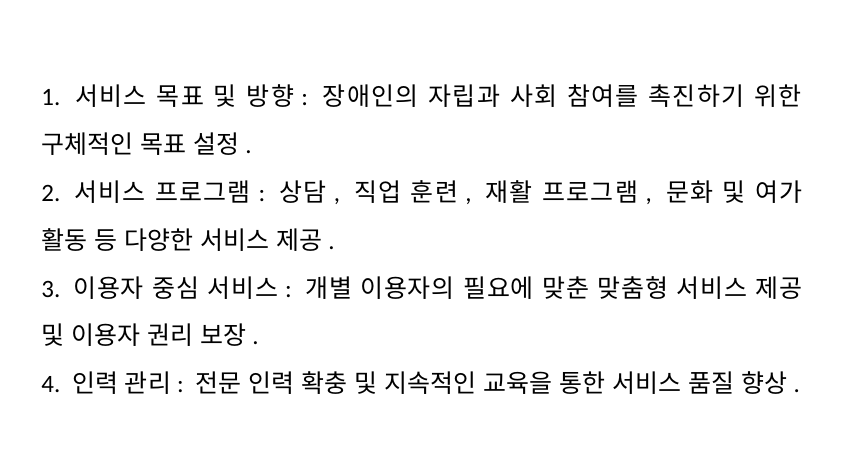

#
1. 서비스 목표 및 방향: 장애인의 자립과 사회 참여를 촉진하기 위한 구체적인 목표 설정.
2. 서비스 프로그램: 상담, 직업 훈련, 재활 프로그램, 문화 및 여가 활동 등 다양한 서비스 제공.
3. 이용자 중심 서비스: 개별 이용자의 필요에 맞춘 맞춤형 서비스 제공 및 이용자 권리 보장.
4. 인력 관리: 전문 인력 확충 및 지속적인 교육을 통한 서비스 품질 향상.